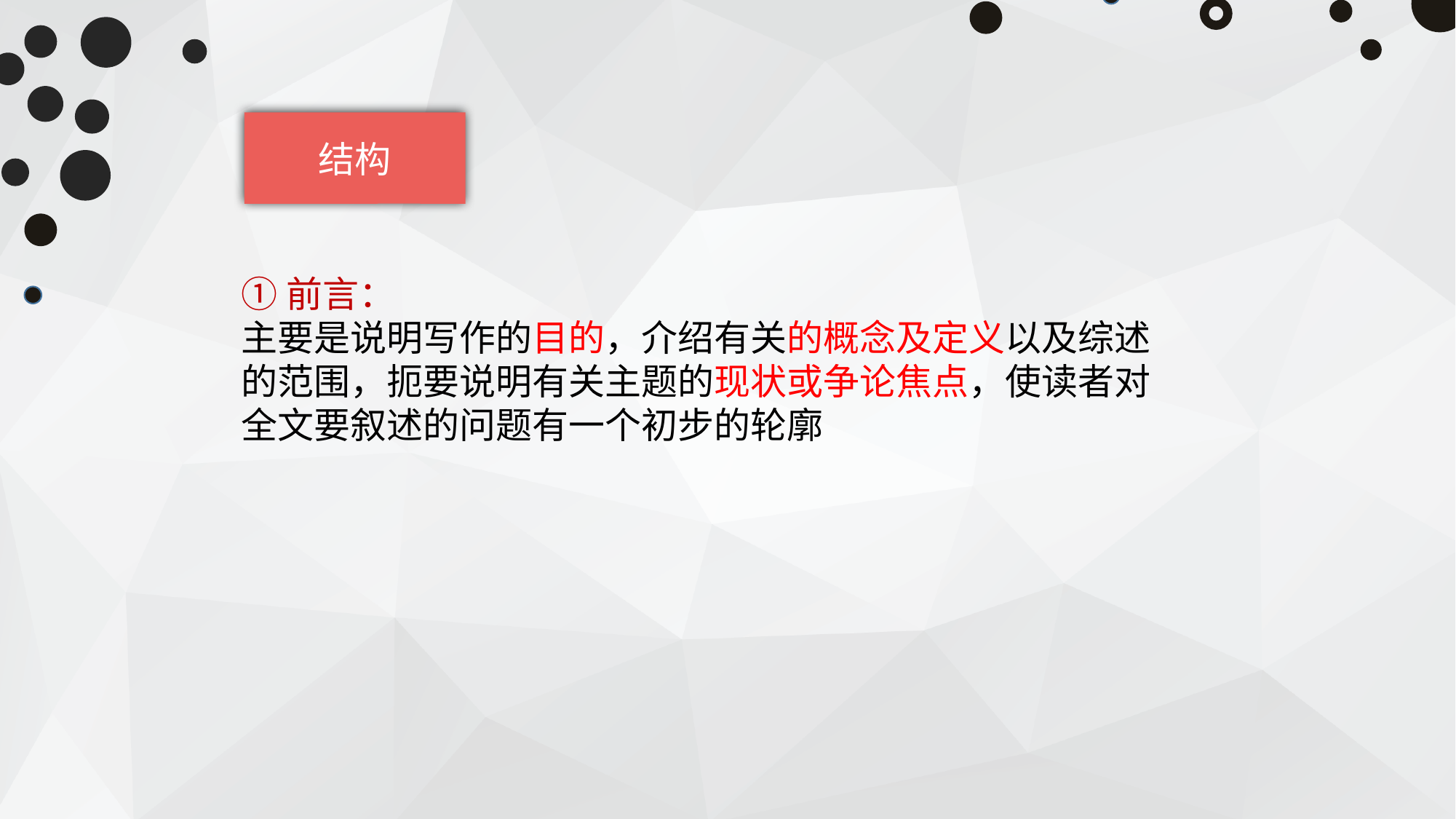

结构

①前言：
主要是说明写作的目的，介绍有关的概念及定义以及综述的范围，扼要说明有关主题的现状或争论焦点，使读者对全文要叙述的问题有一个初步的轮廓